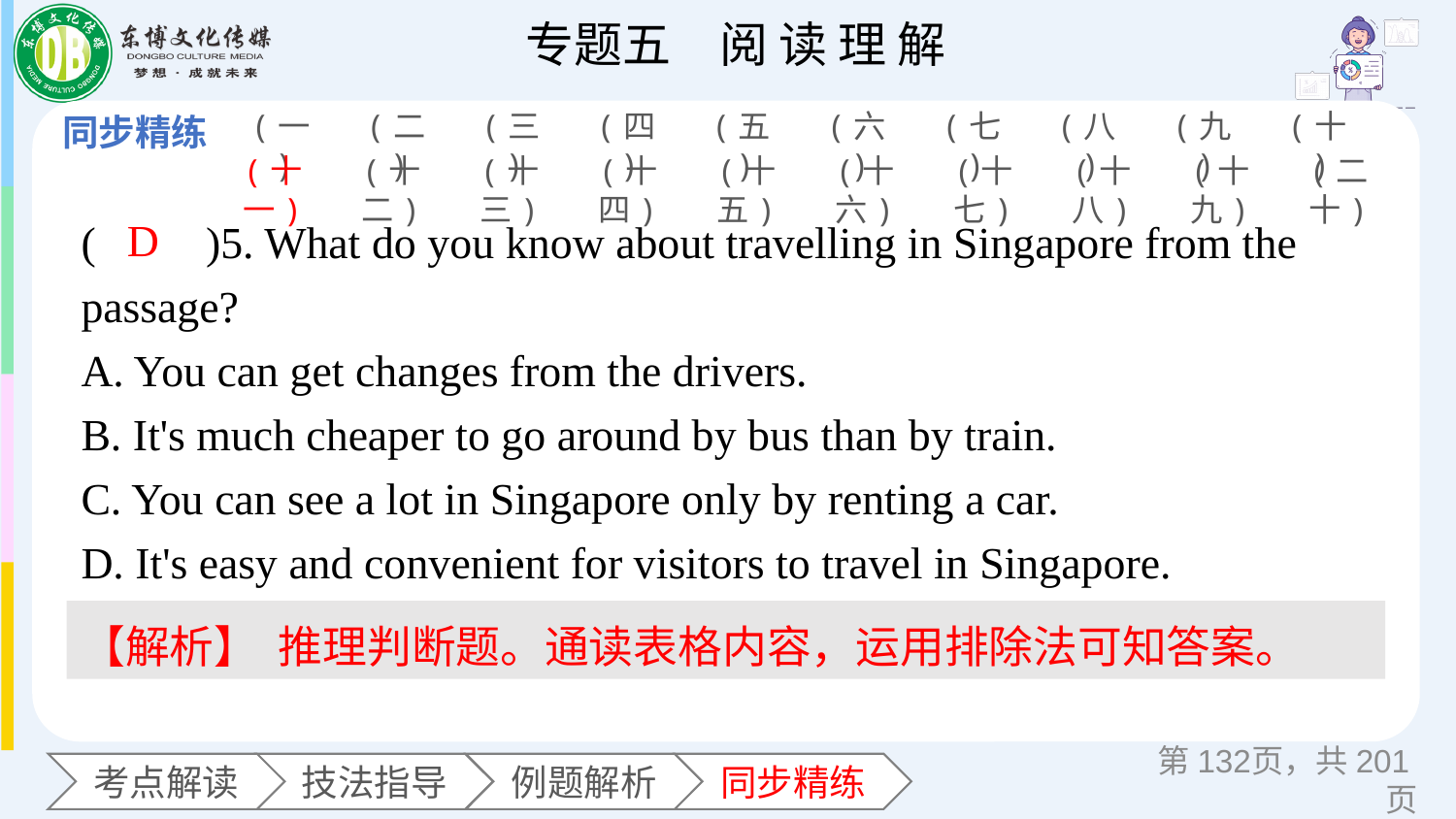

(一)
(二)
(三)
(四)
(五)
(六)
(七)
(八)
(九)
(十)
(十一)
(十二)
(十三)
(十四)
(十五)
(十六)
(十七)
(十八)
(十九)
(二十)
(　　)5. What do you know about travelling in Singapore from the passage?
A. You can get changes from the drivers.
B. It's much cheaper to go around by bus than by train.
C. You can see a lot in Singapore only by renting a car.
D. It's easy and convenient for visitors to travel in Singapore.
D
【解析】  推理判断题。通读表格内容，运用排除法可知答案。
第132页，共201页